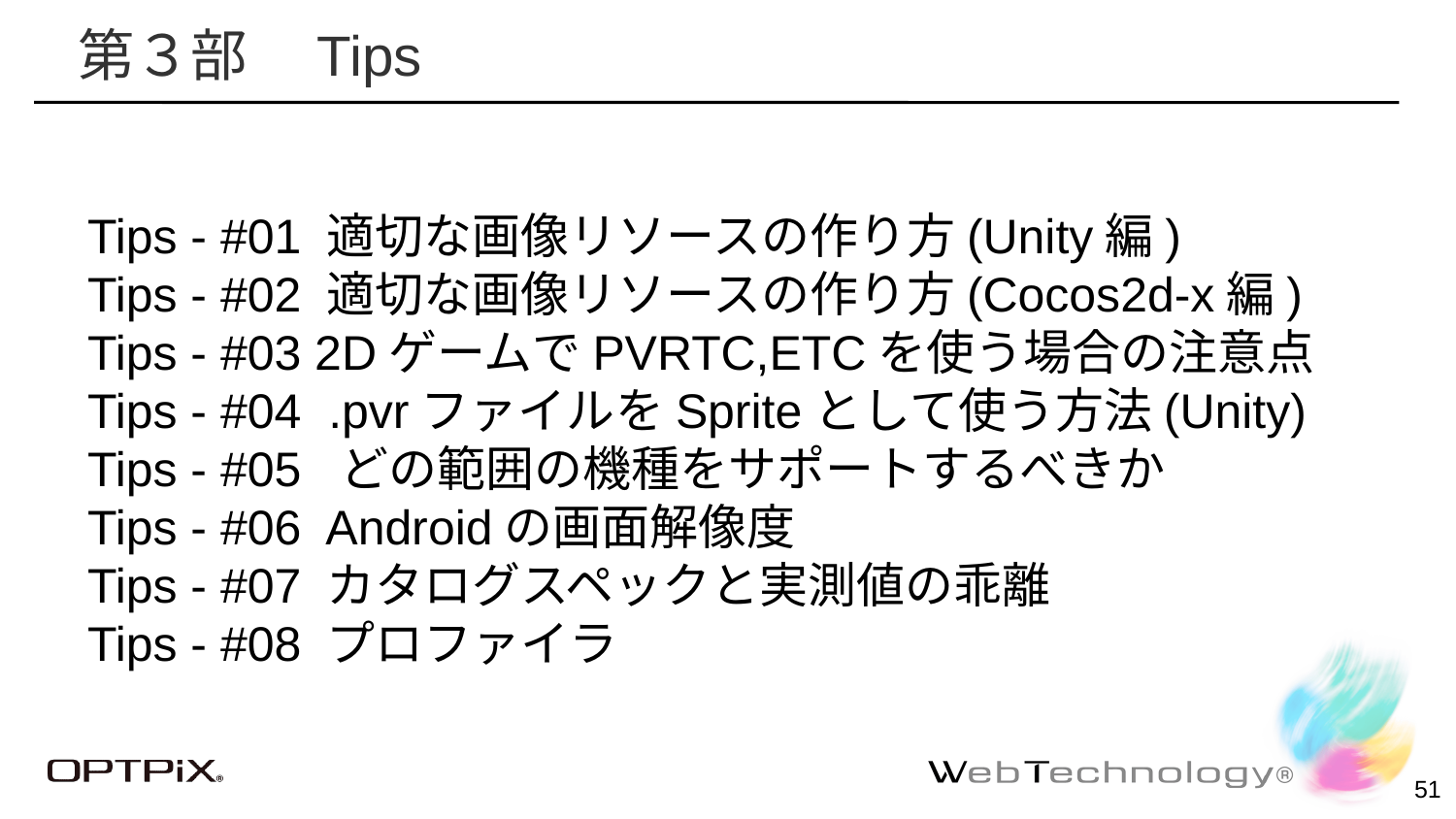

# 第３部　Tips
Tips - #01 適切な画像リソースの作り方(Unity編)
Tips - #02 適切な画像リソースの作り方(Cocos2d-x編)
Tips - #03 2DゲームでPVRTC,ETCを使う場合の注意点
Tips - #04  .pvrファイルをSpriteとして使う方法(Unity)
Tips - #05  どの範囲の機種をサポートするべきか
Tips - #06  Androidの画面解像度
Tips - #07 カタログスペックと実測値の乖離
Tips - #08 プロファイラ
51